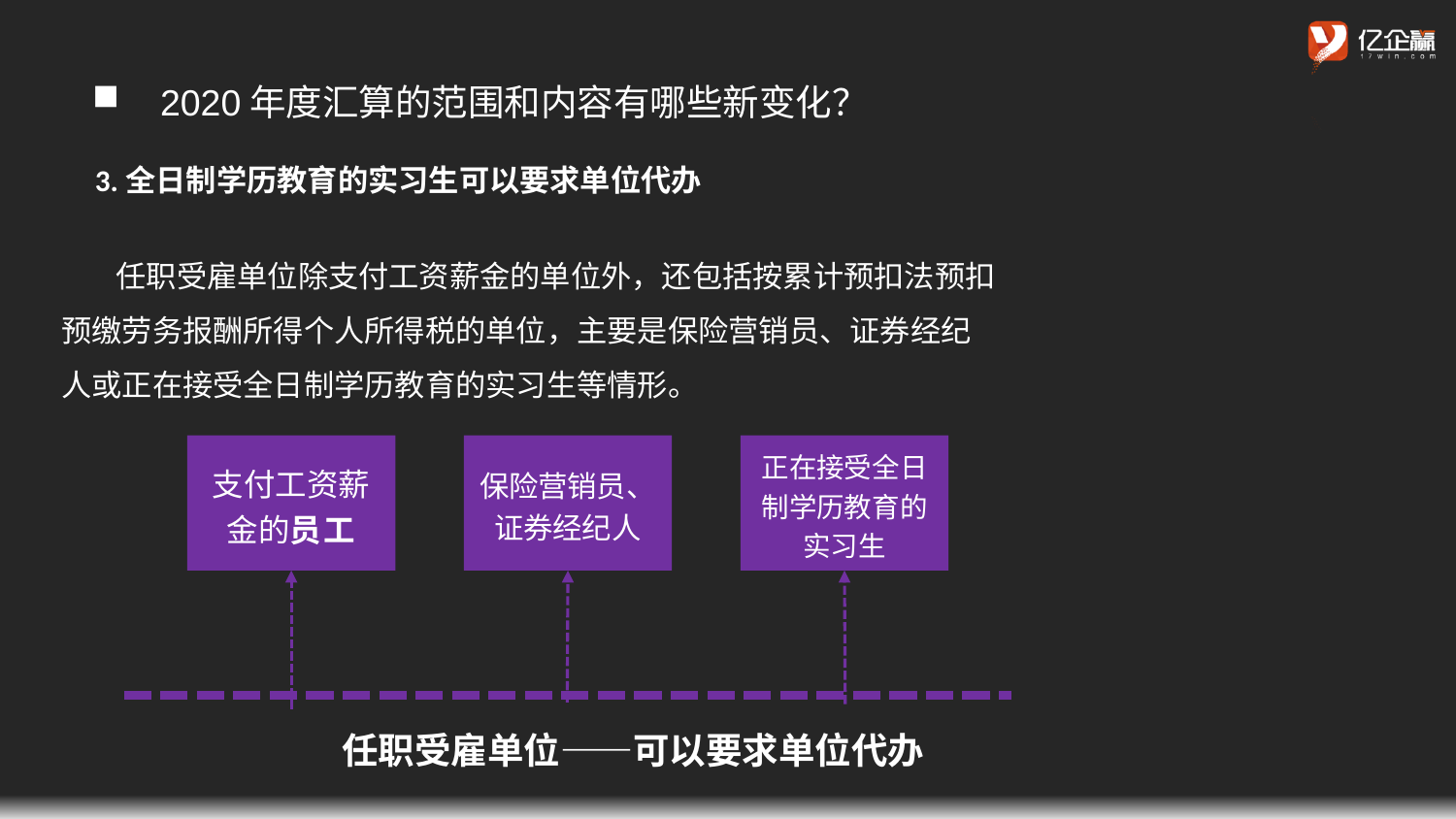

2020年度汇算的范围和内容有哪些新变化？
3.全日制学历教育的实习生可以要求单位代办
任职受雇单位除支付工资薪金的单位外，还包括按累计预扣法预扣预缴劳务报酬所得个人所得税的单位，主要是保险营销员、证券经纪人或正在接受全日制学历教育的实习生等情形。
支付工资薪金的员工
保险营销员、证券经纪人
正在接受全日制学历教育的实习生
任职受雇单位——可以要求单位代办